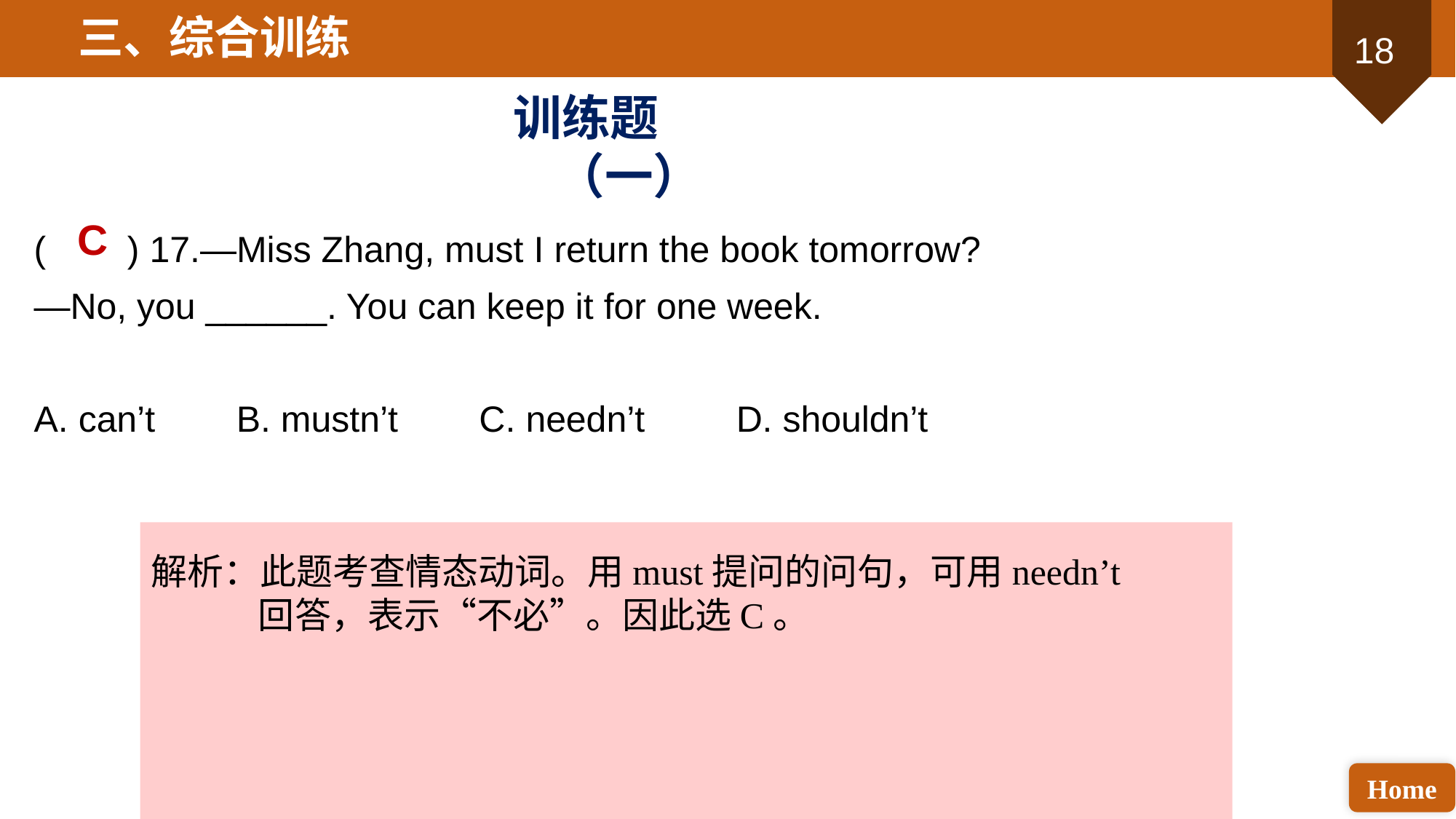

三、综合训练
训练题（一）
C
(        ) 17.—Miss Zhang, must I return the book tomorrow?
—No, you ______. You can keep it for one week.

A. can’t        B. mustn’t        C. needn’t         D. shouldn’t

解析：此题考查情态动词。用must提问的问句，可用needn’t回答，表示“不必”。因此选C。